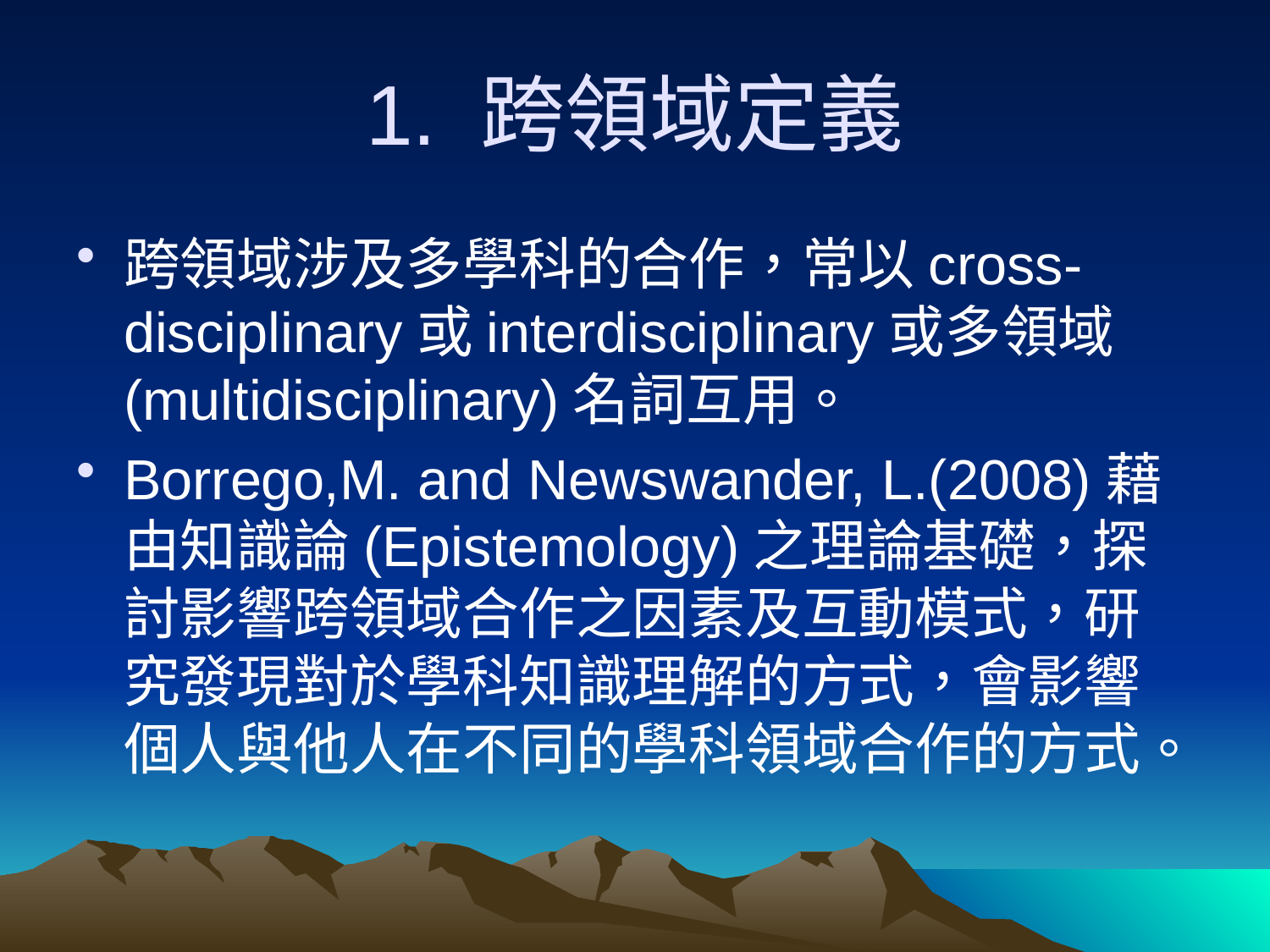

# 1. 跨領域定義
跨領域涉及多學科的合作，常以cross-disciplinary或interdisciplinary或多領域(multidisciplinary)名詞互用。
Borrego,M. and Newswander, L.(2008)藉由知識論(Epistemology)之理論基礎，探討影響跨領域合作之因素及互動模式，研究發現對於學科知識理解的方式，會影響個人與他人在不同的學科領域合作的方式。